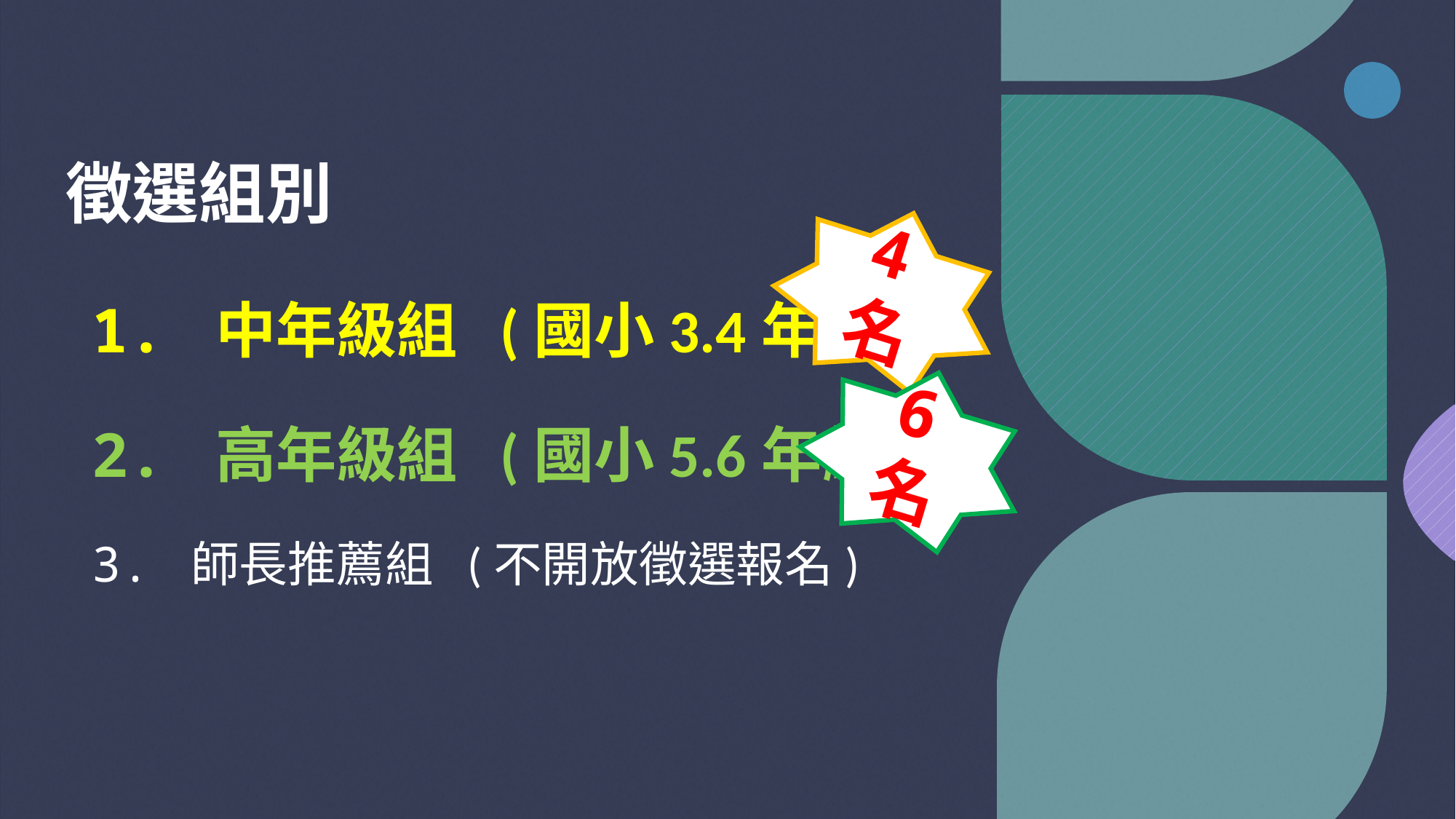

# 徵選組別
4名
1. 中年級組  (國小3.4年級)
2. 高年級組  (國小5.6年級)
3. 師長推薦組  (不開放徵選報名)

6名